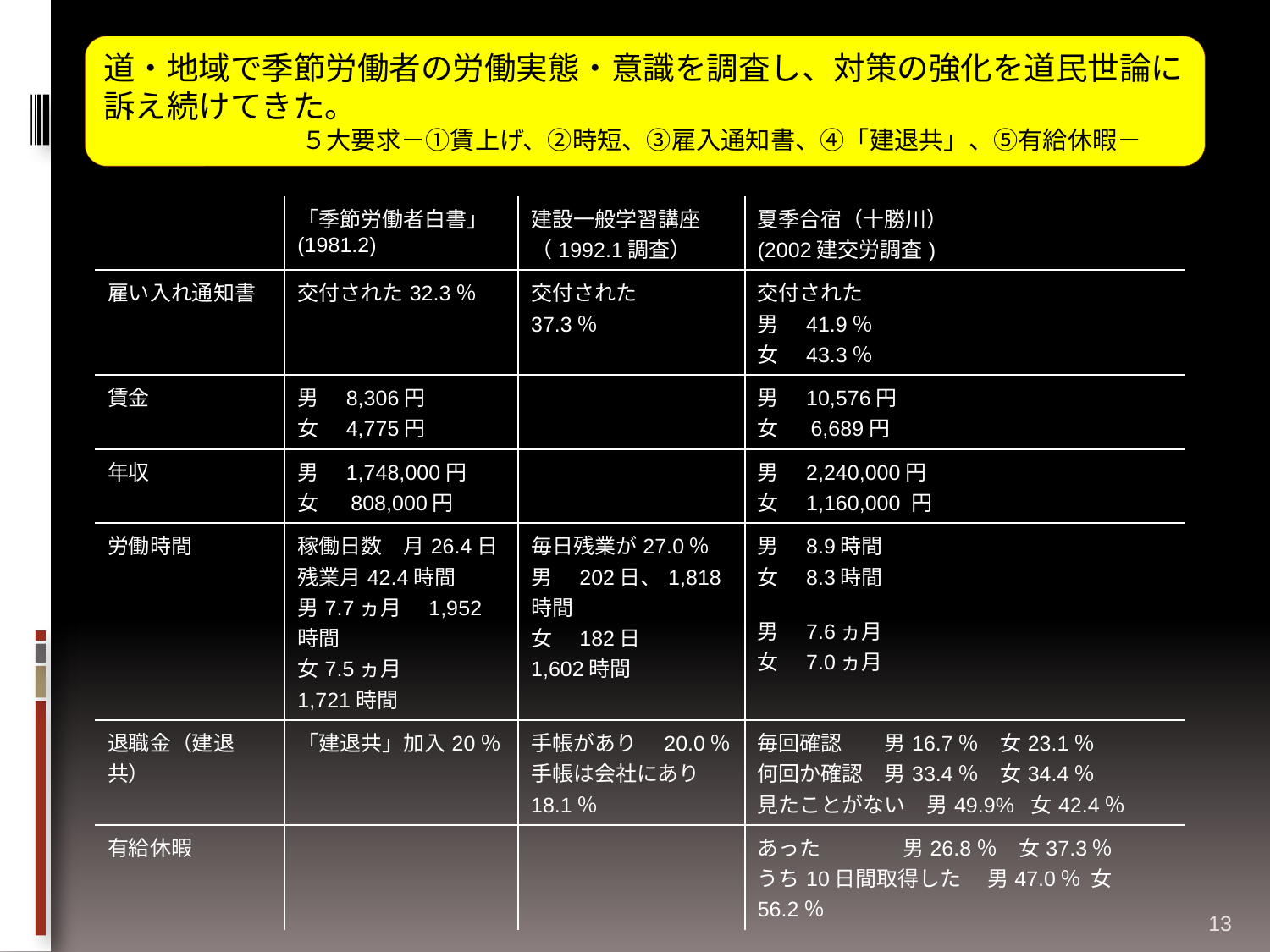

道・地域で季節労働者の労働実態・意識を調査し、対策の強化を道民世論に訴え続けてきた。
　　　　　　　　５大要求－①賃上げ、②時短、③雇入通知書、④「建退共」、⑤有給休暇－
#
|  | 「季節労働者白書」(1981.2) | 建設一般学習講座 （1992.1調査） | 夏季合宿（十勝川） (2002建交労調査) |
| --- | --- | --- | --- |
| 雇い入れ通知書 | 交付された32.3％ | 交付された 37.3％ | 交付された 男　41.9％ 女　43.3％ |
| 賃金 | 男　8,306円 女　4,775円 |  | 男　10,576円 女 　6,689円 |
| 年収 | 男　1,748,000円 女　 808,000円 |  | 男　2,240,000円 女　1,160,000 円 |
| 労働時間 | 稼働日数　月26.4日 残業月42.4時間 男7.7ヵ月　1,952時間 女7.5ヵ月 1,721時間 | 毎日残業が27.0％ 男　202日、1,818時間 女　182日 1,602時間 | 男　8.9時間 女　8.3時間 男　7.6ヵ月 女　7.0ヵ月 |
| 退職金（建退共） | 「建退共」加入20％ | 手帳があり　20.0％ 手帳は会社にあり　18.1％ | 毎回確認　　男16.7％　女23.1％ 何回か確認　男33.4％　女34.4％ 見たことがない　男49.9% 女42.4％ |
| 有給休暇 |  |  | あった　 男26.8％　女37.3％ うち10日間取得した　 男47.0％ 女56.2％ |

13